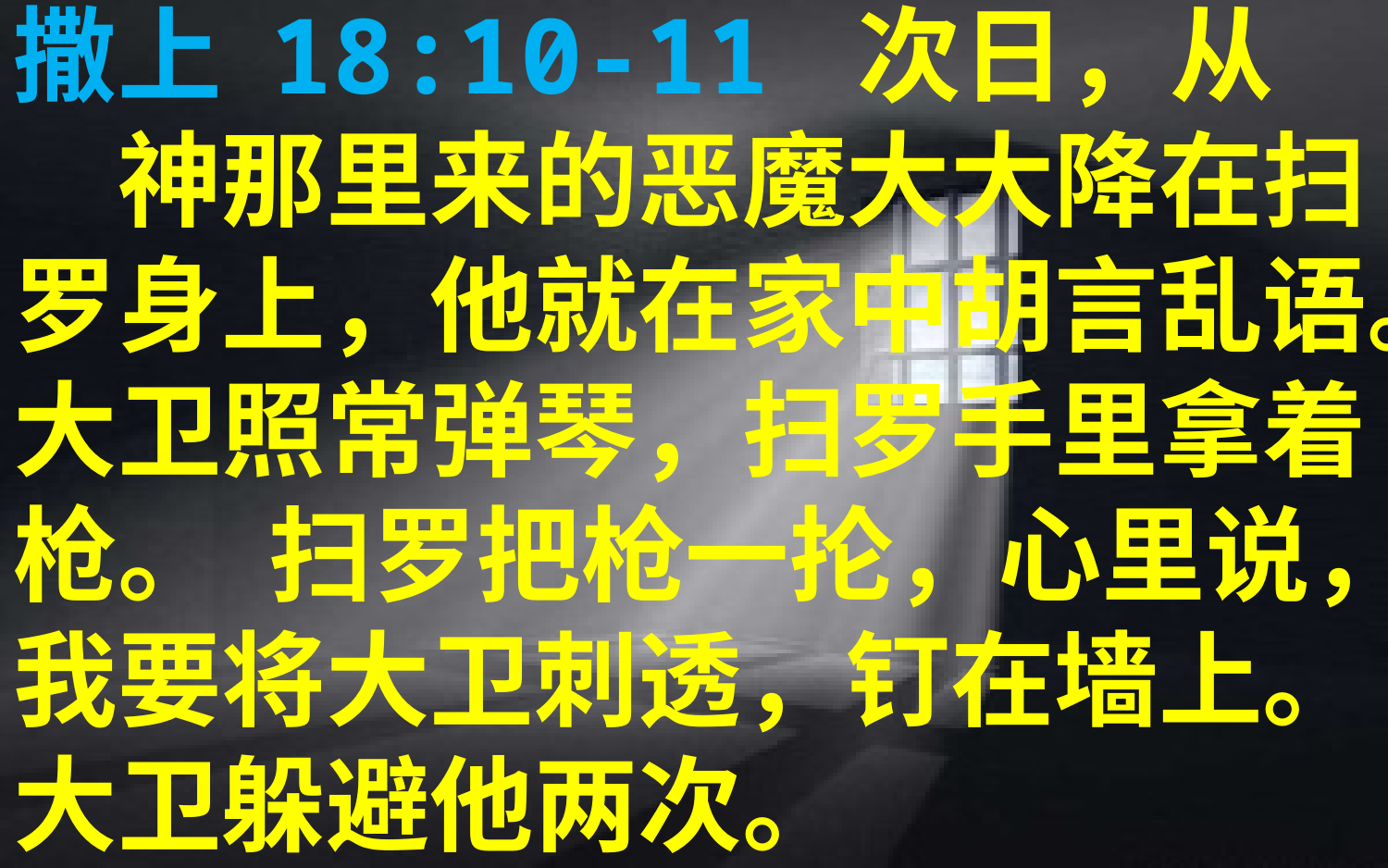

撒上 18:10-11 次日，从　神那里来的恶魔大大降在扫罗身上，他就在家中胡言乱语。大卫照常弹琴，扫罗手里拿着枪。  扫罗把枪一抡，心里说，我要将大卫刺透，钉在墙上。大卫躲避他两次。